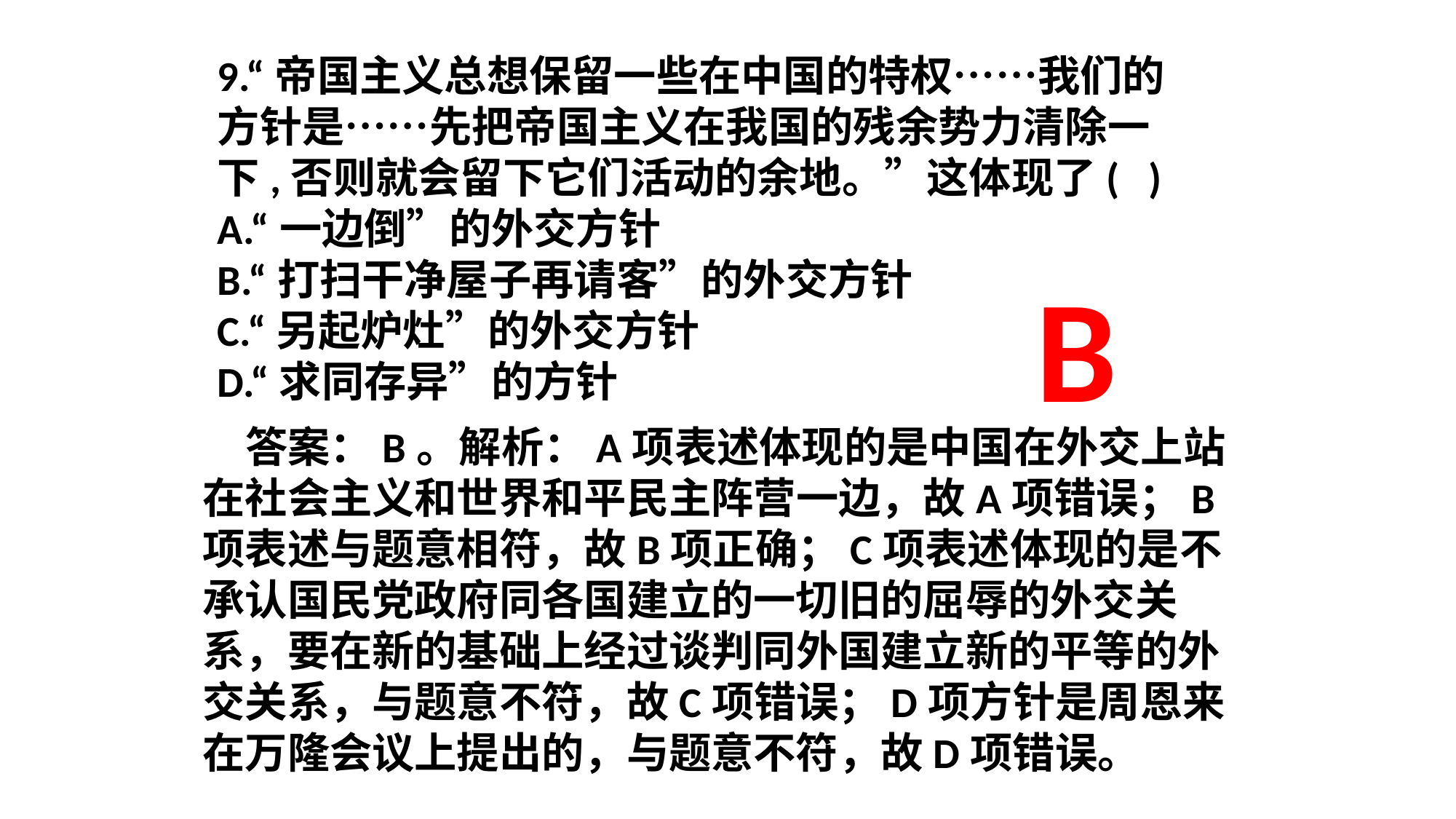

9.“帝国主义总想保留一些在中国的特权……我们的方针是……先把帝国主义在我国的残余势力清除一下,否则就会留下它们活动的余地。”这体现了(   )
A.“一边倒”的外交方针
B.“打扫干净屋子再请客”的外交方针
C.“另起炉灶”的外交方针
D.“求同存异”的方针
B
答案：B。解析：A项表述体现的是中国在外交上站在社会主义和世界和平民主阵营一边，故A项错误；B项表述与题意相符，故B项正确；C项表述体现的是不承认国民党政府同各国建立的一切旧的屈辱的外交关系，要在新的基础上经过谈判同外国建立新的平等的外交关系，与题意不符，故C项错误；D项方针是周恩来在万隆会议上提出的，与题意不符，故D项错误。